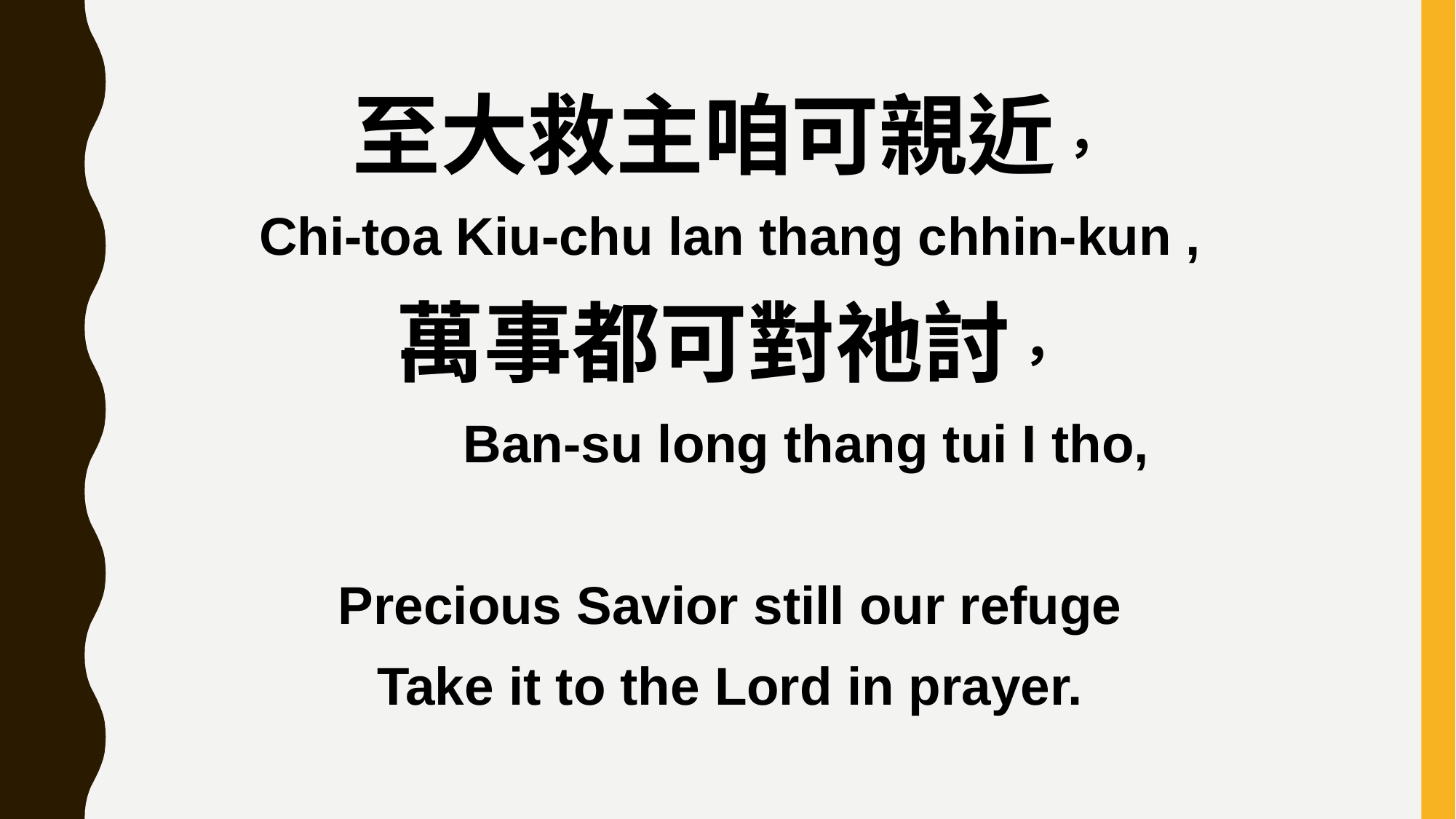

至大救主咱可親近，
Chi-toa Kiu-chu lan thang chhin-kun ,
萬事都可對祂討，
                  Ban-su long thang tui I tho,

Precious Savior still our refuge
Take it to the Lord in prayer.